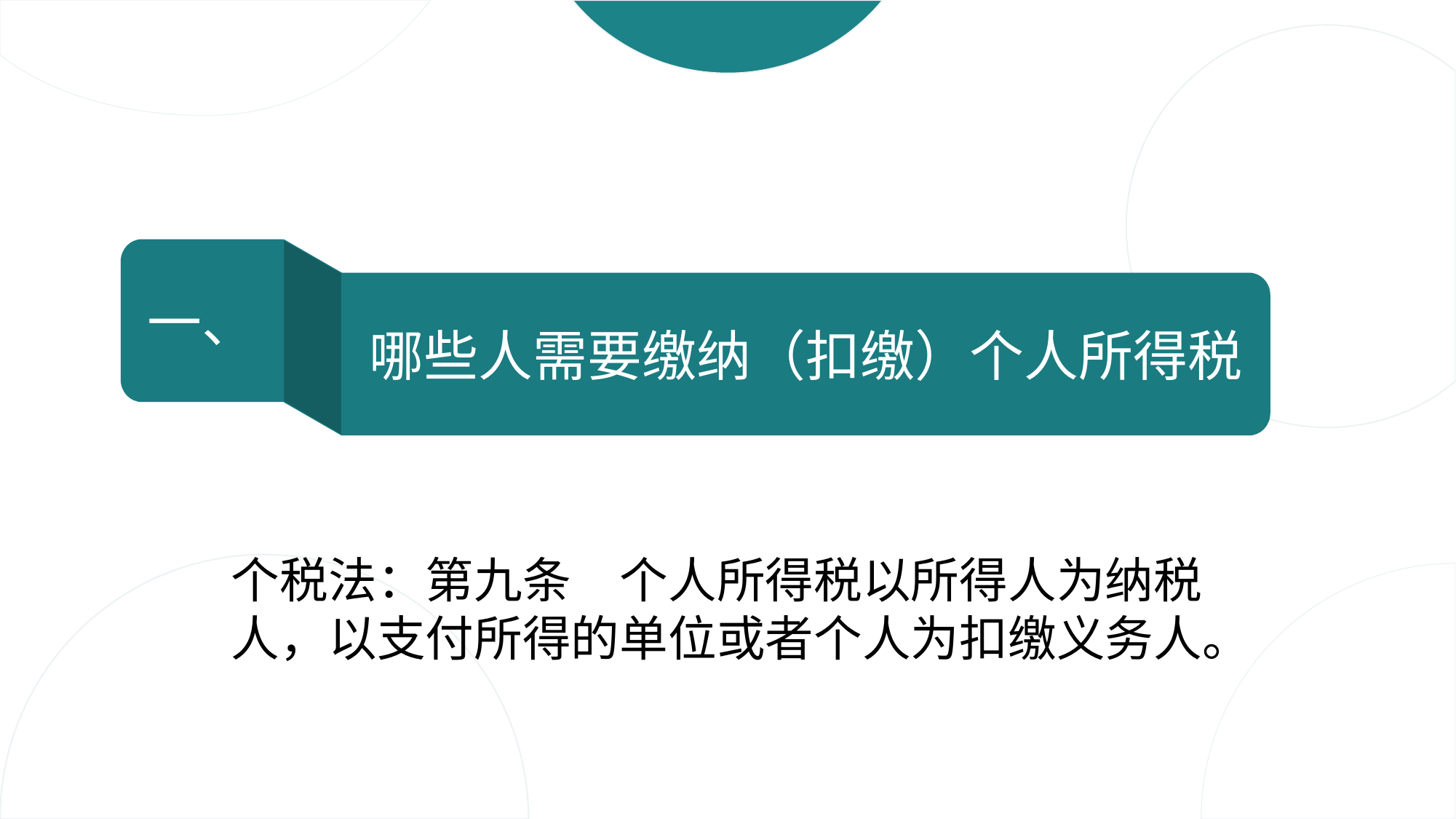

一、

哪些人需要缴纳（扣缴）个人所得税
个税法：第九条　个人所得税以所得人为纳税人，以支付所得的单位或者个人为扣缴义务人。